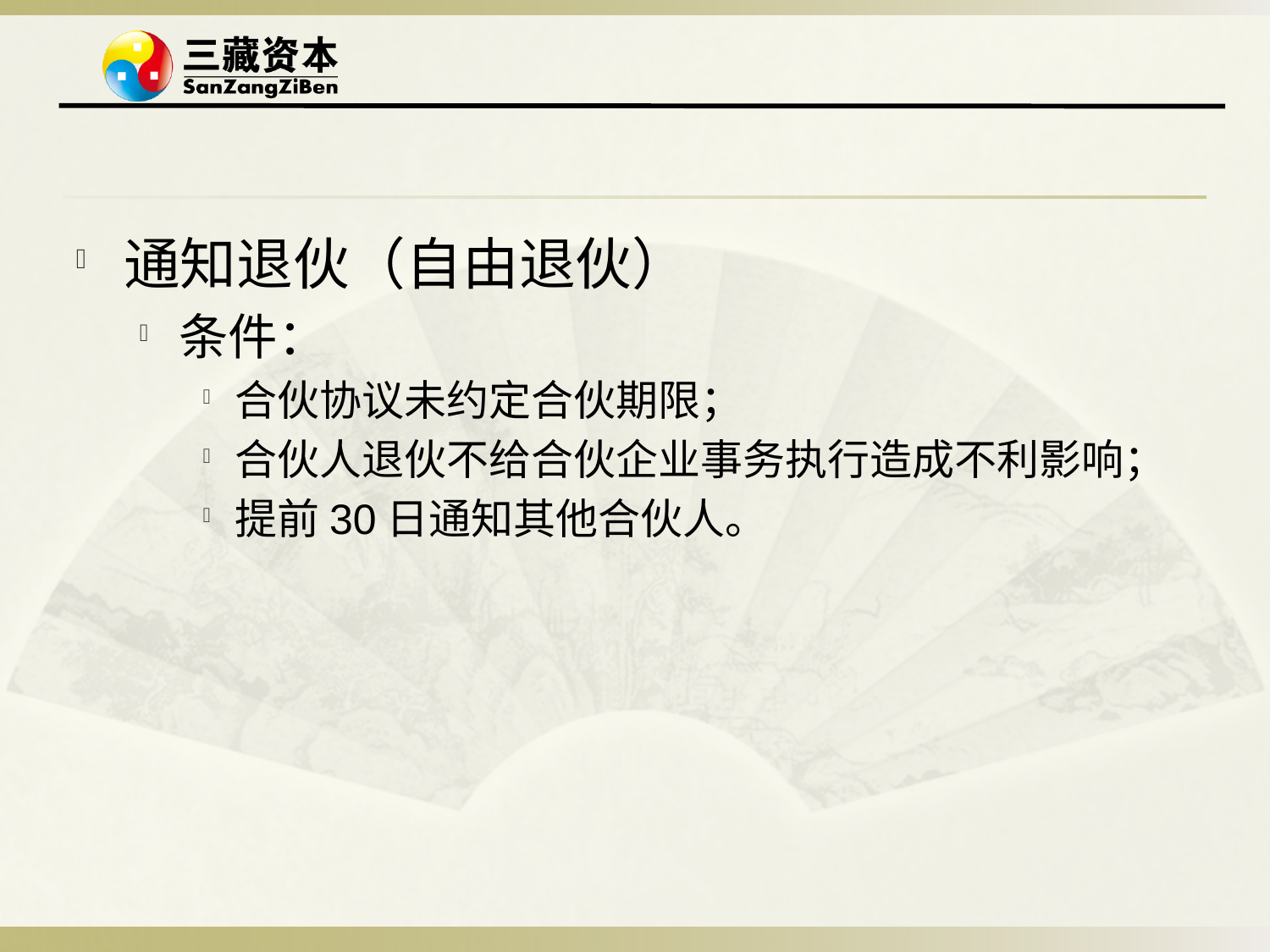

#
通知退伙（自由退伙）
条件：
合伙协议未约定合伙期限；
合伙人退伙不给合伙企业事务执行造成不利影响；
提前30日通知其他合伙人。